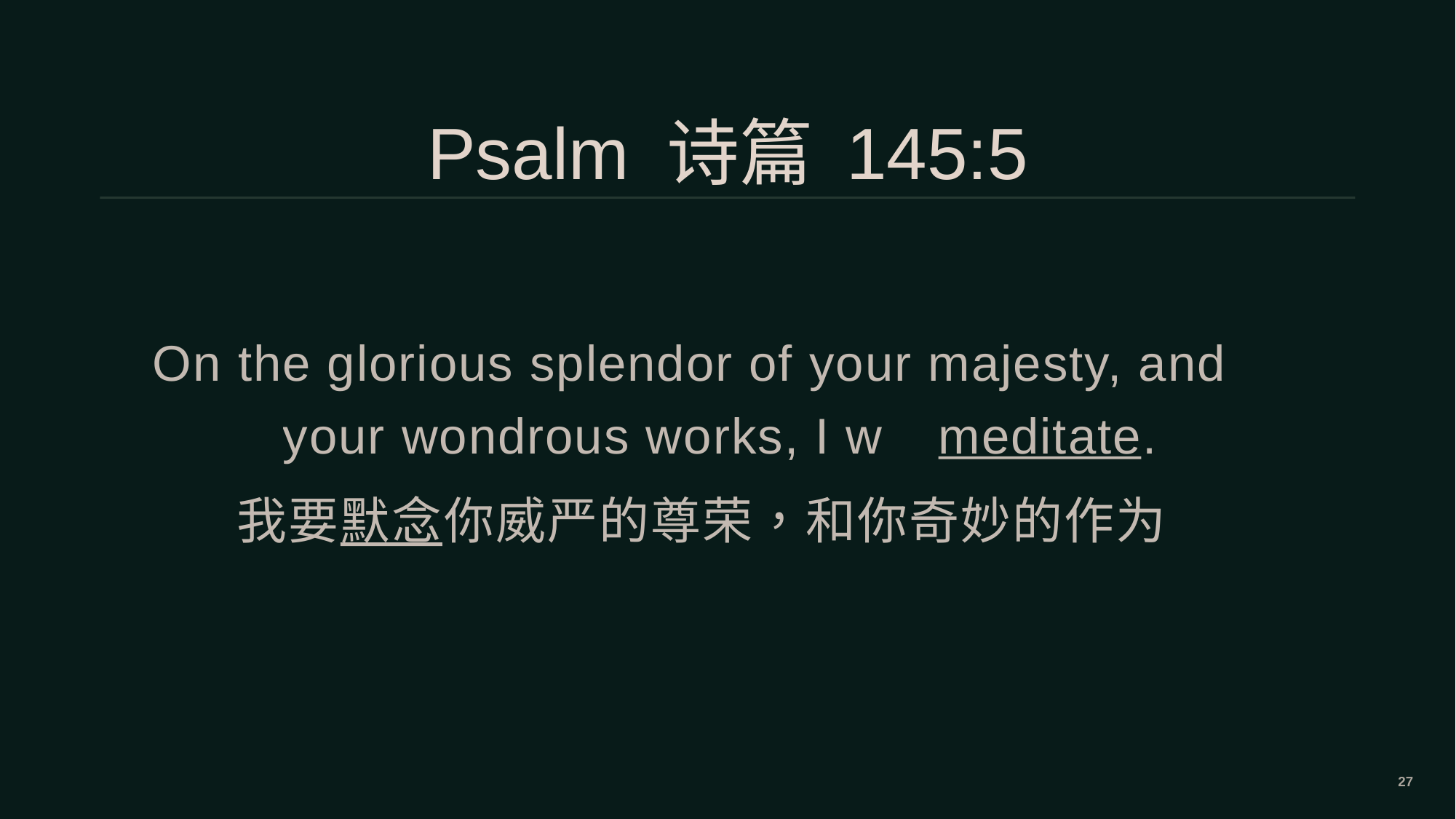

Psalm 诗篇 145:5
On the glorious splendor of your majesty, and on your wondrous works, I will meditate.
我要默念你威严的尊荣，和你奇妙的作为。
27